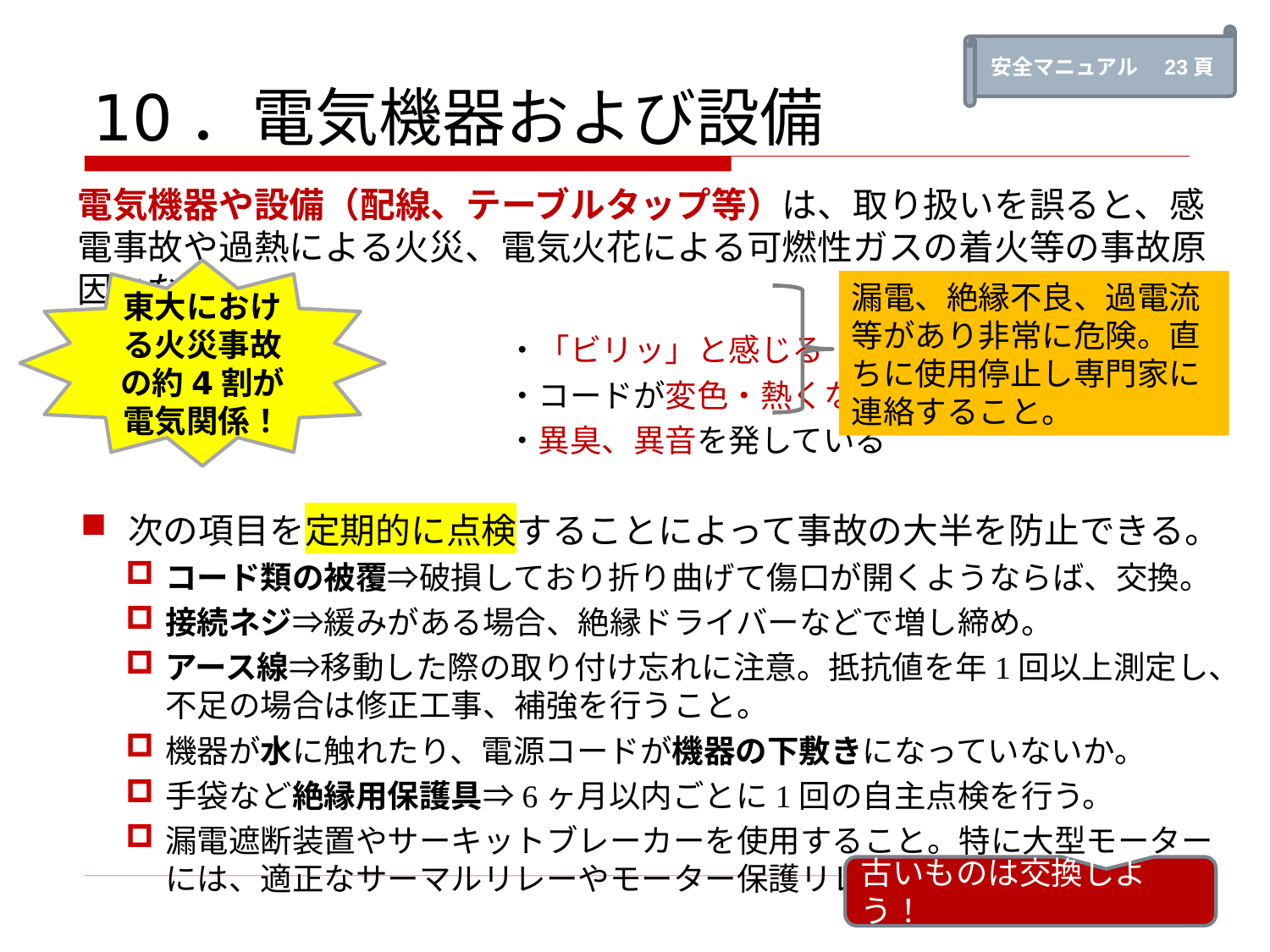

安全マニュアル　23頁
# 10．電気機器および設備
電気機器や設備（配線、テーブルタップ等）は、取り扱いを誤ると、感電事故や過熱による火災、電気火花による可燃性ガスの着火等の事故原因となる。
　　　　　　　　　　　　・「ビリッ」と感じる
　　　　　　　　　　　　・コードが変色・熱くなっている
　　　　　　　　　　　　・異臭、異音を発している
次の項目を定期的に点検することによって事故の大半を防止できる。
コード類の被覆⇒破損しており折り曲げて傷口が開くようならば、交換。
接続ネジ⇒緩みがある場合、絶縁ドライバーなどで増し締め。
アース線⇒移動した際の取り付け忘れに注意。抵抗値を年1回以上測定し、不足の場合は修正工事、補強を行うこと。
機器が水に触れたり、電源コードが機器の下敷きになっていないか。
手袋など絶縁用保護具⇒6ヶ月以内ごとに1回の自主点検を行う。
漏電遮断装置やサーキットブレーカーを使用すること。特に大型モーターには、適正なサーマルリレーやモーター保護リレーを使用すること。

東大における火災事故の約4割が電気関係！
漏電、絶縁不良、過電流等があり非常に危険。直ちに使用停止し専門家に連絡すること。

古いものは交換しよう！